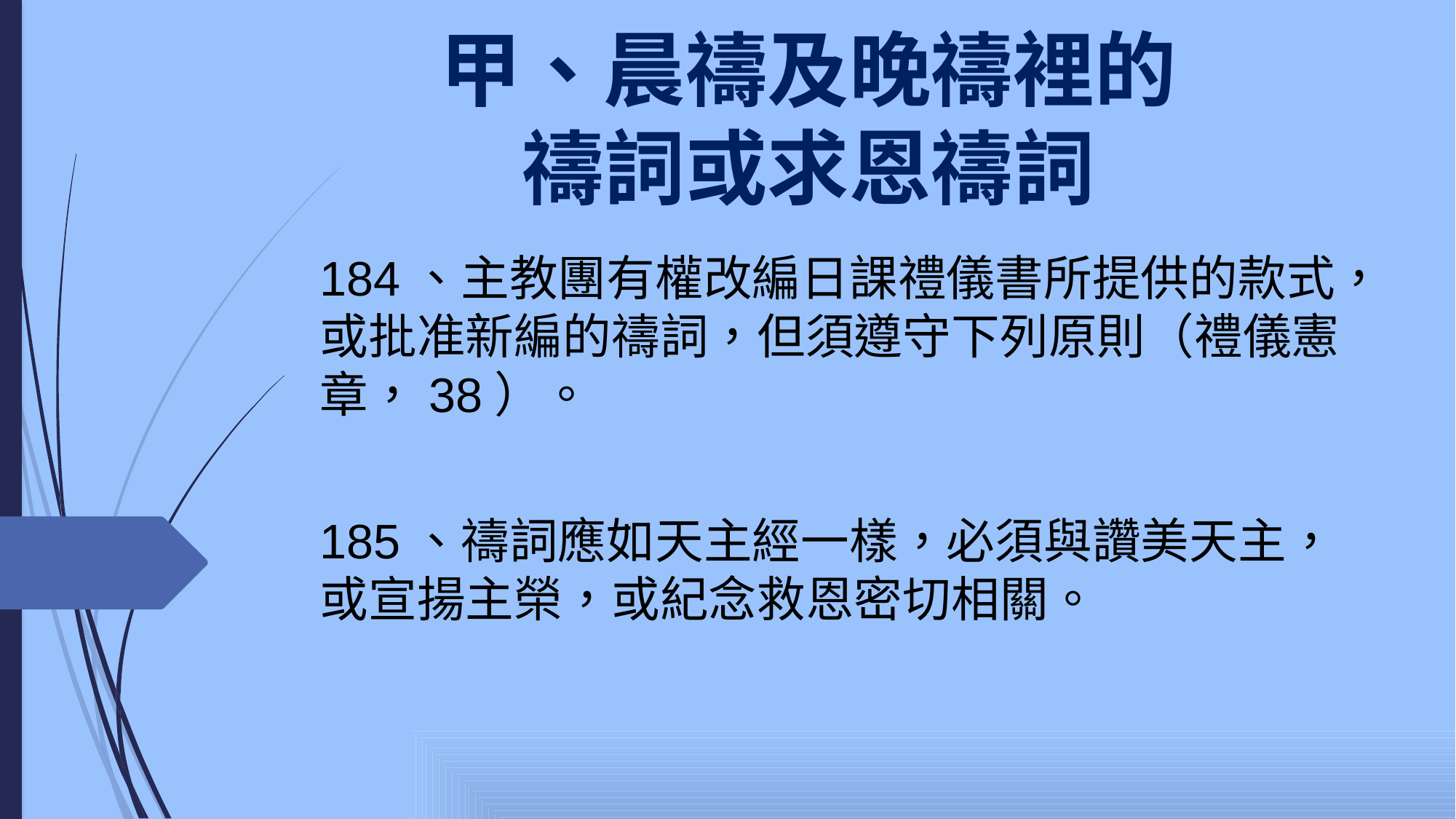

# 甲、晨禱及晚禱裡的 禱詞或求恩禱詞
184、主教團有權改編日課禮儀書所提供的款式，或批准新編的禱詞，但須遵守下列原則（禮儀憲章，38）。

185、禱詞應如天主經一樣，必須與讚美天主，或宣揚主榮，或紀念救恩密切相關。